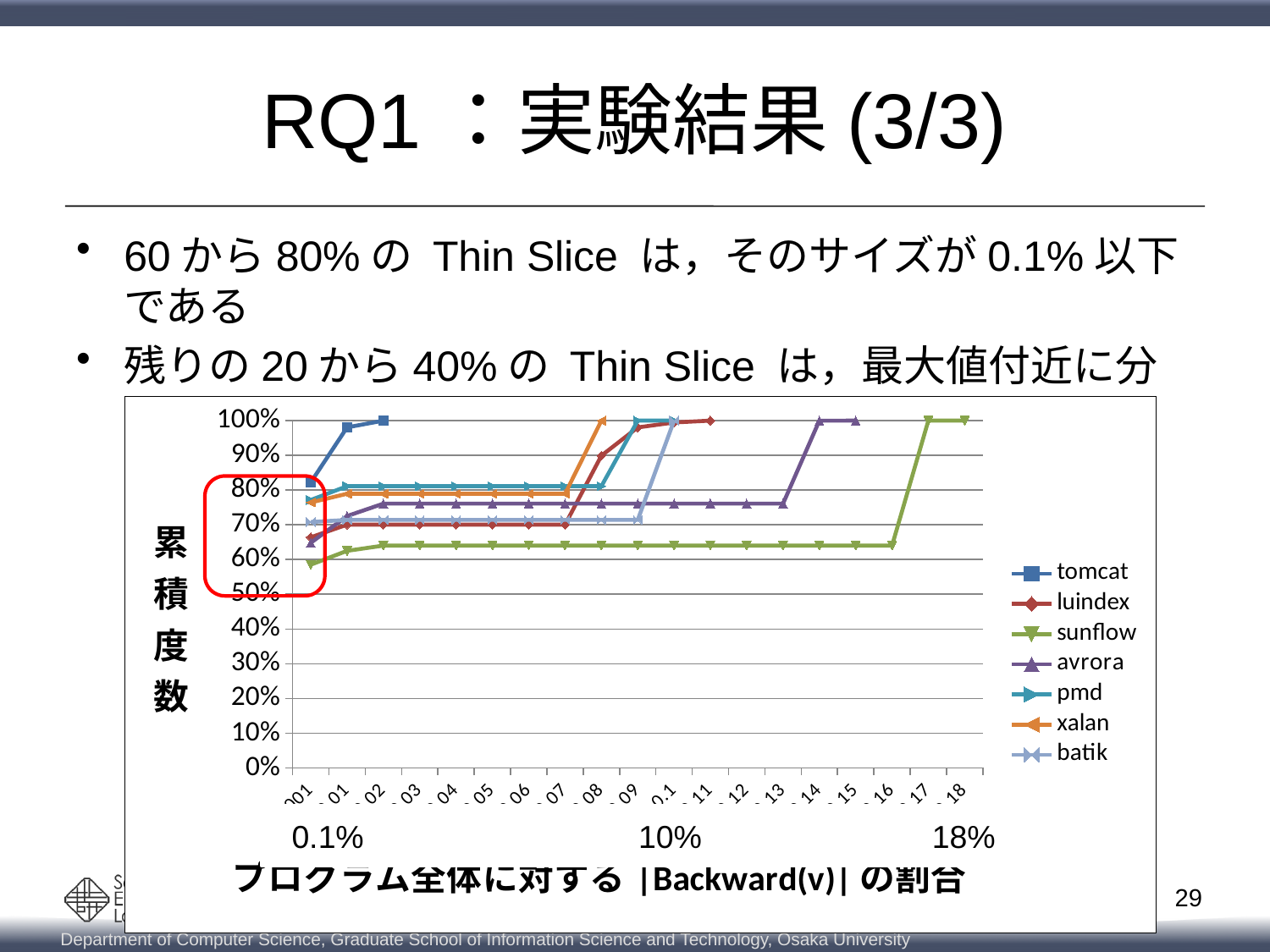

# RQ1：実験結果(3/3)
60から80%の Thin Slice は，そのサイズが0.1%以下である
残りの20から40%の Thin Slice は，最大値付近に分布している

### Chart

| Category | tomcat | luindex | sunflow | avrora | pmd | xalan | batik |
|---|---|---|---|---|---|---|---|
| 1E-3 | 0.821998238575203 | 0.6639800322396131 | 0.585 | 0.6480972930561004 | 0.7714133688061191 | 0.7642028158295282 | 0.7079134209990126 |
| 0.01 | 0.9805264703004208 | 0.7004835941968697 | 0.625 | 0.7252014364607539 | 0.8111207183239109 | 0.7894406392694064 | 0.7140103129946868 |
| 0.02 | 1.0 | 0.7004835941968697 | 0.64 | 0.7608715333313215 | 0.8111207183239109 | 0.7894406392694064 | 0.7140103129946868 |
| 0.03 | None | 0.7004835941968697 | 0.64 | 0.7608715333313215 | 0.8111207183239109 | 0.7894406392694064 | 0.7140103129946868 |
| 0.04 | None | 0.7004835941968697 | 0.64 | 0.7608715333313215 | 0.8111207183239109 | 0.7894406392694064 | 0.7140103129946868 |
| 0.05 | None | 0.7004835941968697 | 0.64 | 0.7608715333313215 | 0.8111207183239109 | 0.7894406392694064 | 0.7140103129946868 |
| 0.06 | None | 0.7004835941968697 | 0.64 | 0.7608715333313215 | 0.8111207183239109 | 0.7894406392694064 | 0.7140103129946868 |
| 7.0000000000000007E-2 | None | 0.7004835941968697 | 0.64 | 0.7608715333313215 | 0.8111207183239109 | 0.7894406392694064 | 0.7140103129946868 |
| 0.08 | None | 0.899 | 0.64 | 0.7608715333313215 | 0.8111207183239109 | 1.0 | 0.7140103129946868 |
| 0.09 | None | 0.980396235245177 | 0.64 | 0.7608715333313215 | 0.9999866977053542 | None | 0.7140103129946868 |
| 0.1 | None | 0.9945400655192138 | 0.64 | 0.7608715333313215 | 1.0 | None | 1.0 |
| 0.11 | None | 1.0 | 0.64 | 0.7608715333313215 | None | None | None |
| 0.12 | None | None | 0.64 | 0.7608715333313215 | None | None | None |
| 0.13 | None | None | 0.64 | 0.7608715333313215 | None | None | None |
| 0.14000000000000001 | None | None | 0.64 | 0.9998491112653529 | None | None | None |
| 0.15 | None | None | 0.64 | 1.0 | None | None | None |
| 0.16 | None | None | 0.64 | None | None | None | None |
| 0.17 | None | None | 0.9999650337424385 | None | None | None | None |
| 0.18 | None | None | 1.0 | None | None | None | None |
  0.1%                               10%                          18%
29